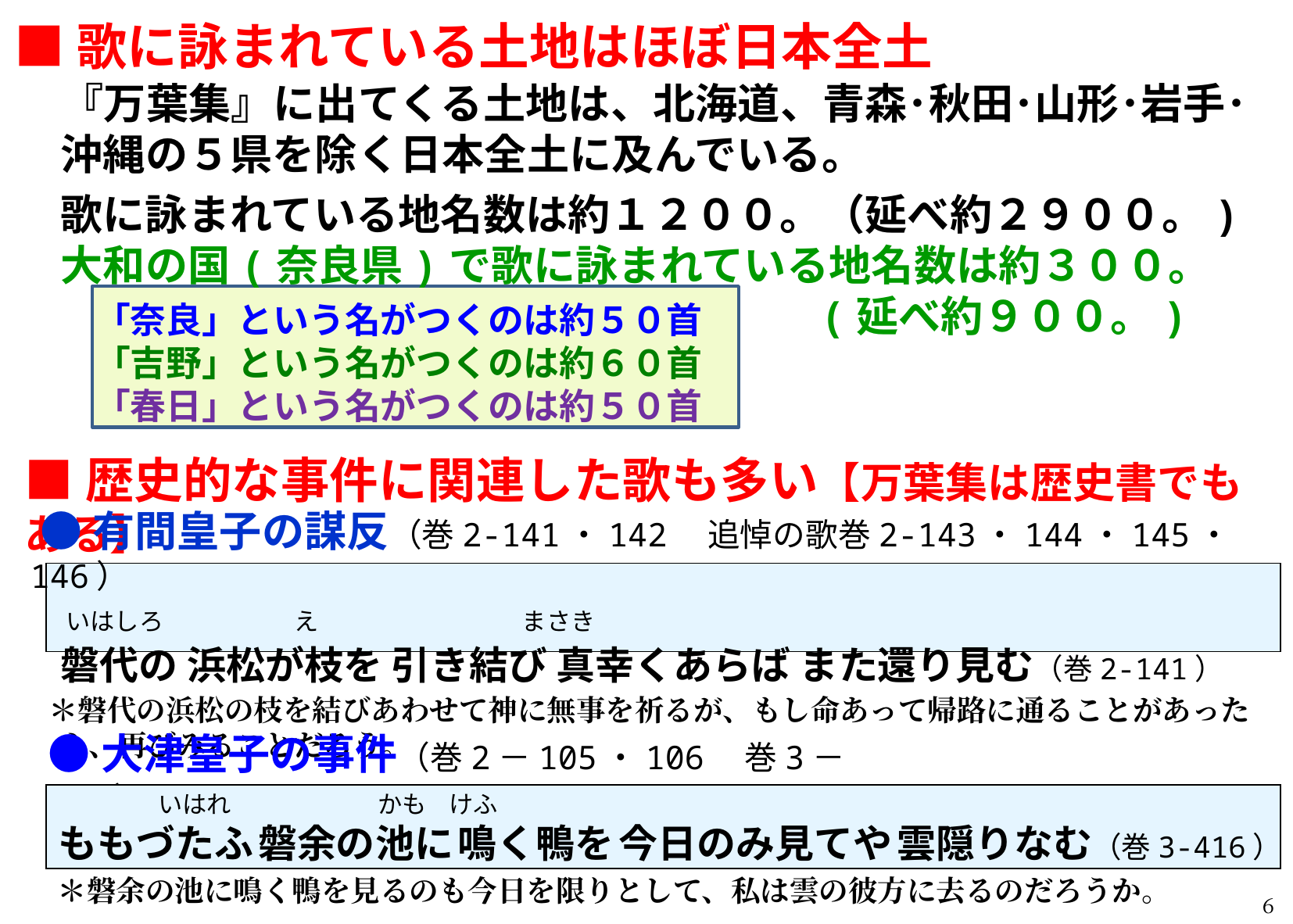

■歌に詠まれている土地はほぼ日本全土
  『万葉集』に出てくる土地は、北海道、青森･秋田･山形･岩手･
  沖縄の５県を除く日本全土に及んでいる。

  歌に詠まれている地名数は約１２００。（延べ約２９００。)
  大和の国(奈良県)で歌に詠まれている地名数は約３００。
　　　　　　　　　　　　　　　　　 (延べ約９００。)

「奈良」という名がつくのは約５０首
「吉野」という名がつくのは約６０首
「春日」という名がつくのは約５０首
■歴史的な事件に関連した歌も多い【万葉集は歴史書でもある】
 ●有間皇子の謀反（巻2-141・142　追悼の歌巻2-143・144・145・146）

     いはしろ　　     　 　え　　　　　　　      まさき
  磐代の 浜松が枝を 引き結び 真幸くあらば また還り見む（巻2-141）
  ＊磐代の浜松の枝を結びあわせて神に無事を祈るが、もし命あって帰路に通ることがあった
   ら、再びみることだろう。

●大津皇子の事件（巻2－105・106　巻3－416）
                いはれ　  　　　       かも    けふ
ももづたふ 磐余の池に 鳴く鴨を 今日のみ見てや 雲隠りなむ（巻3-416）
＊磐余の池に鳴く鴨を見るのも今日を限りとして、私は雲の彼方に去るのだろうか。
６